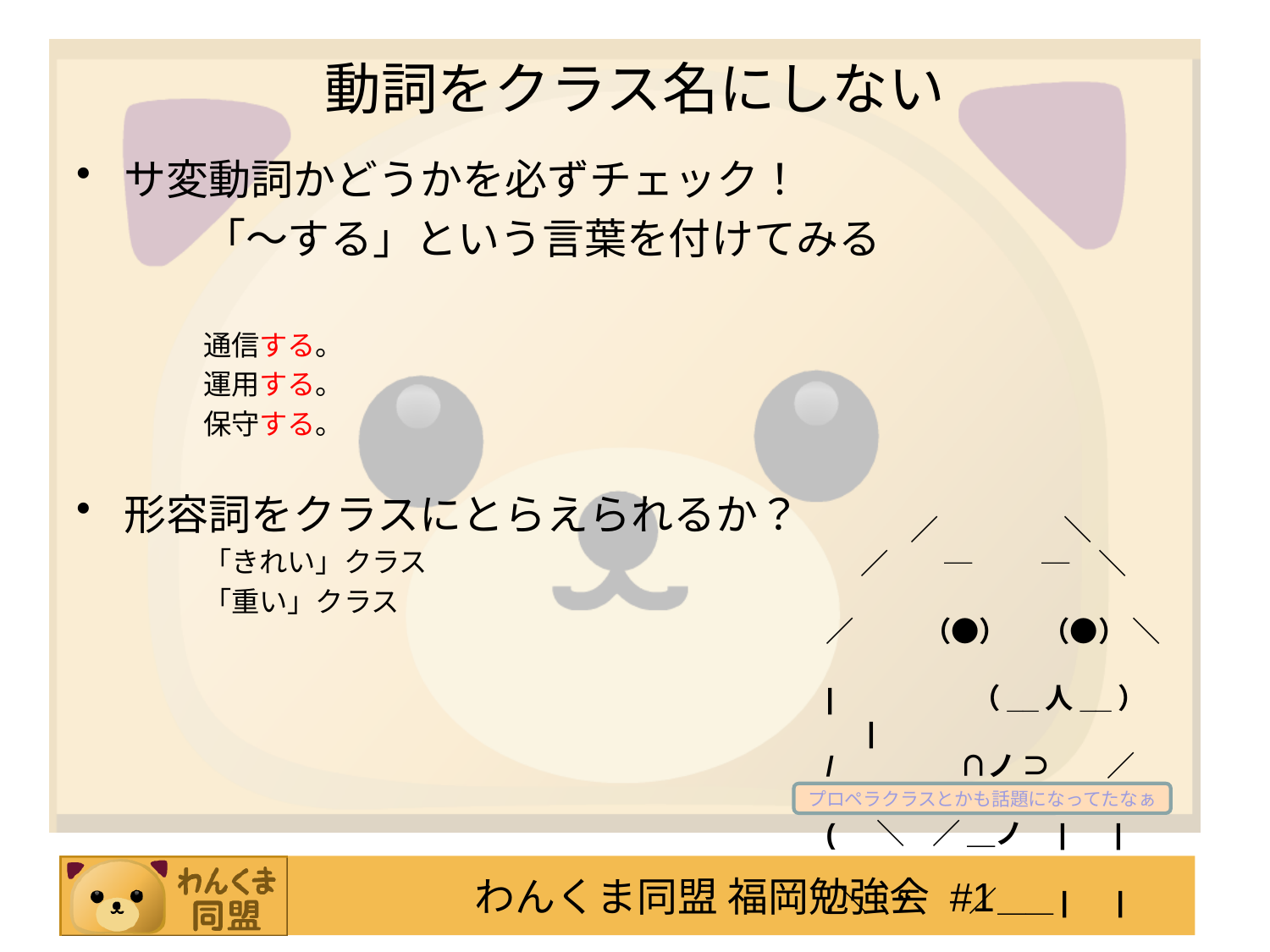

# 動詞をクラス名にしない
サ変動詞かどうかを必ずチェック！
　　　「～する」という言葉を付けてみる

通信する。
運用する。
保守する。

形容詞をクラスにとらえられるか？
「きれい」クラス
「重い」クラス

　　　／　　 　 　＼
　 ／　　─　 　 ─　＼
／ 　　 （●） 　（●） ＼
|　 　　 　 （__人__）　 |
/　　　　 ∩ノ ⊃　　／
(　 ＼　／ ＿ノ　|　 |
.＼　“　　／＿＿|　 |
　　＼ ／＿＿＿ ／
プロペラクラスとかも話題になってたなぁ